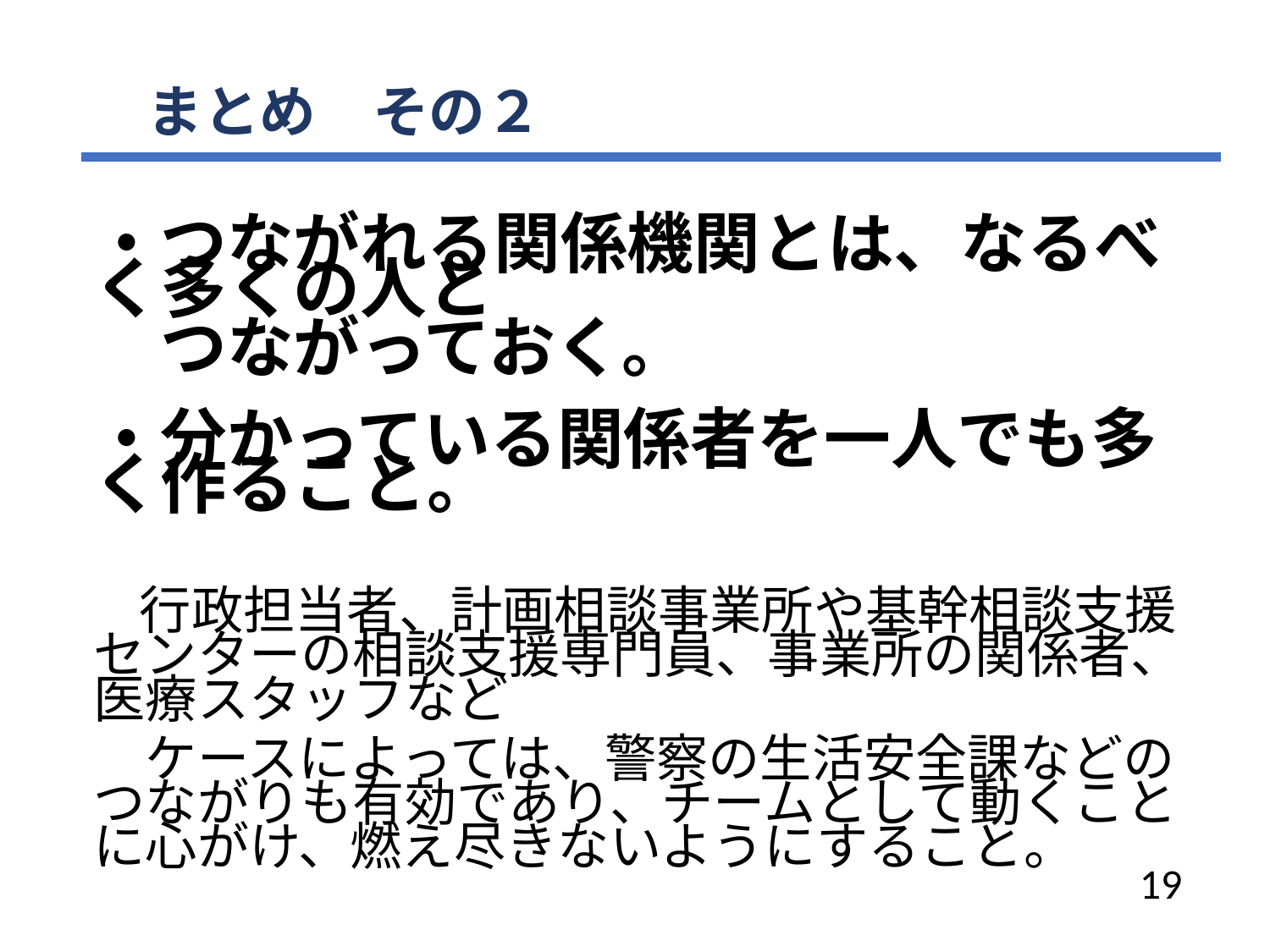

まとめ　その２

・つながれる関係機関とは、なるべく多くの人と
　つながっておく。

・分かっている関係者を一人でも多く作ること。

　行政担当者、計画相談事業所や基幹相談支援センターの相談支援専門員、事業所の関係者、医療スタッフなど
　ケースによっては、警察の生活安全課などのつながりも有効であり、チームとして動くことに心がけ、燃え尽きないようにすること。
19